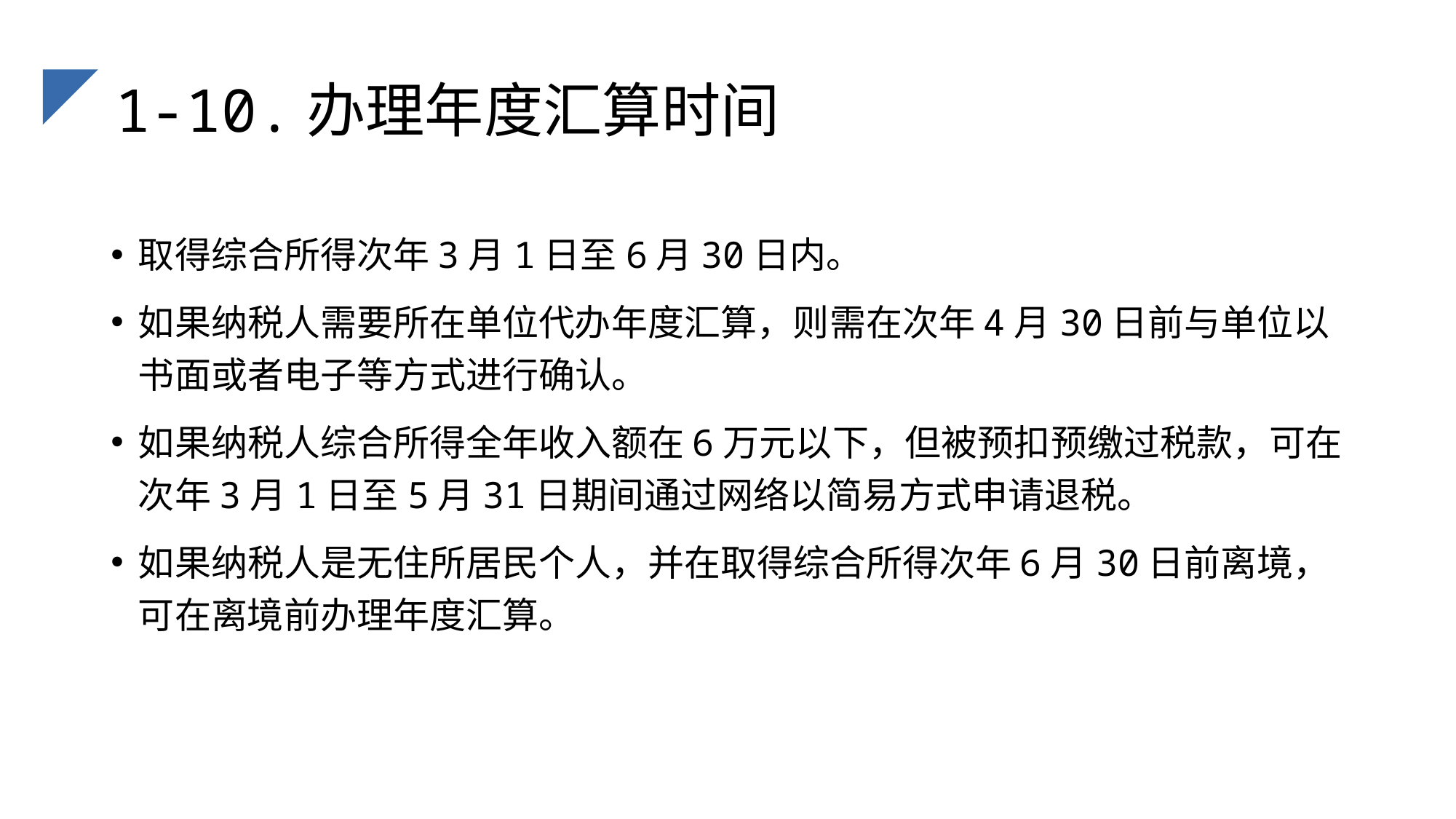

# 1-10.办理年度汇算时间
取得综合所得次年3月1日至6月30日内。
如果纳税人需要所在单位代办年度汇算，则需在次年4月30日前与单位以书面或者电子等方式进行确认。
如果纳税人综合所得全年收入额在6万元以下，但被预扣预缴过税款，可在次年3月1日至5月31日期间通过网络以简易方式申请退税。
如果纳税人是无住所居民个人，并在取得综合所得次年6月30日前离境，可在离境前办理年度汇算。